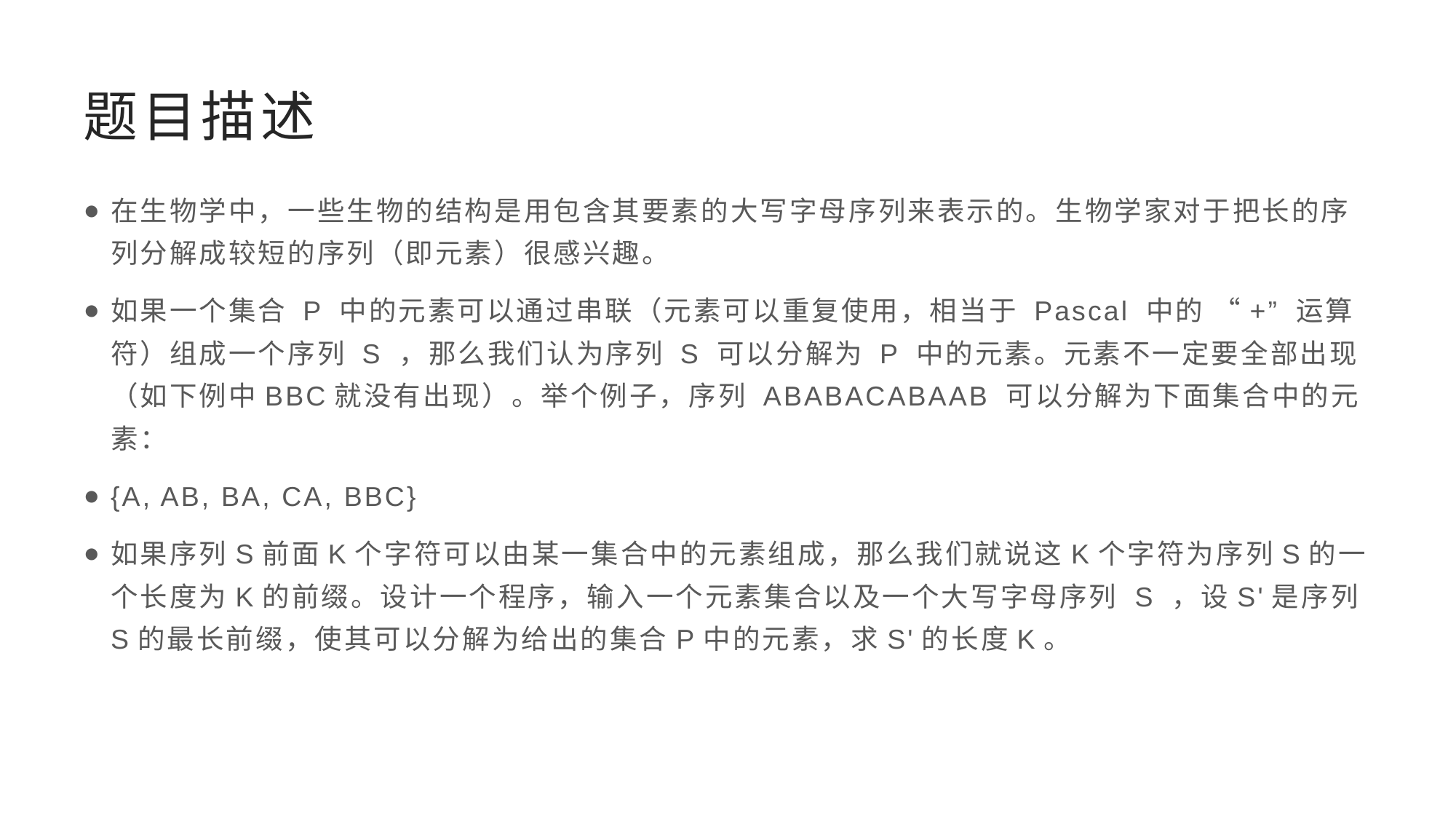

# 题目描述
在生物学中，一些生物的结构是用包含其要素的大写字母序列来表示的。生物学家对于把长的序列分解成较短的序列（即元素）很感兴趣。
如果一个集合 P 中的元素可以通过串联（元素可以重复使用，相当于 Pascal 中的 “+” 运算符）组成一个序列 S ，那么我们认为序列 S 可以分解为 P 中的元素。元素不一定要全部出现（如下例中BBC就没有出现）。举个例子，序列 ABABACABAAB 可以分解为下面集合中的元素：
{A, AB, BA, CA, BBC}
如果序列S前面K个字符可以由某一集合中的元素组成，那么我们就说这K个字符为序列S的一个长度为K的前缀。设计一个程序，输入一个元素集合以及一个大写字母序列 S ，设S'是序列S的最长前缀，使其可以分解为给出的集合P中的元素，求S'的长度K。